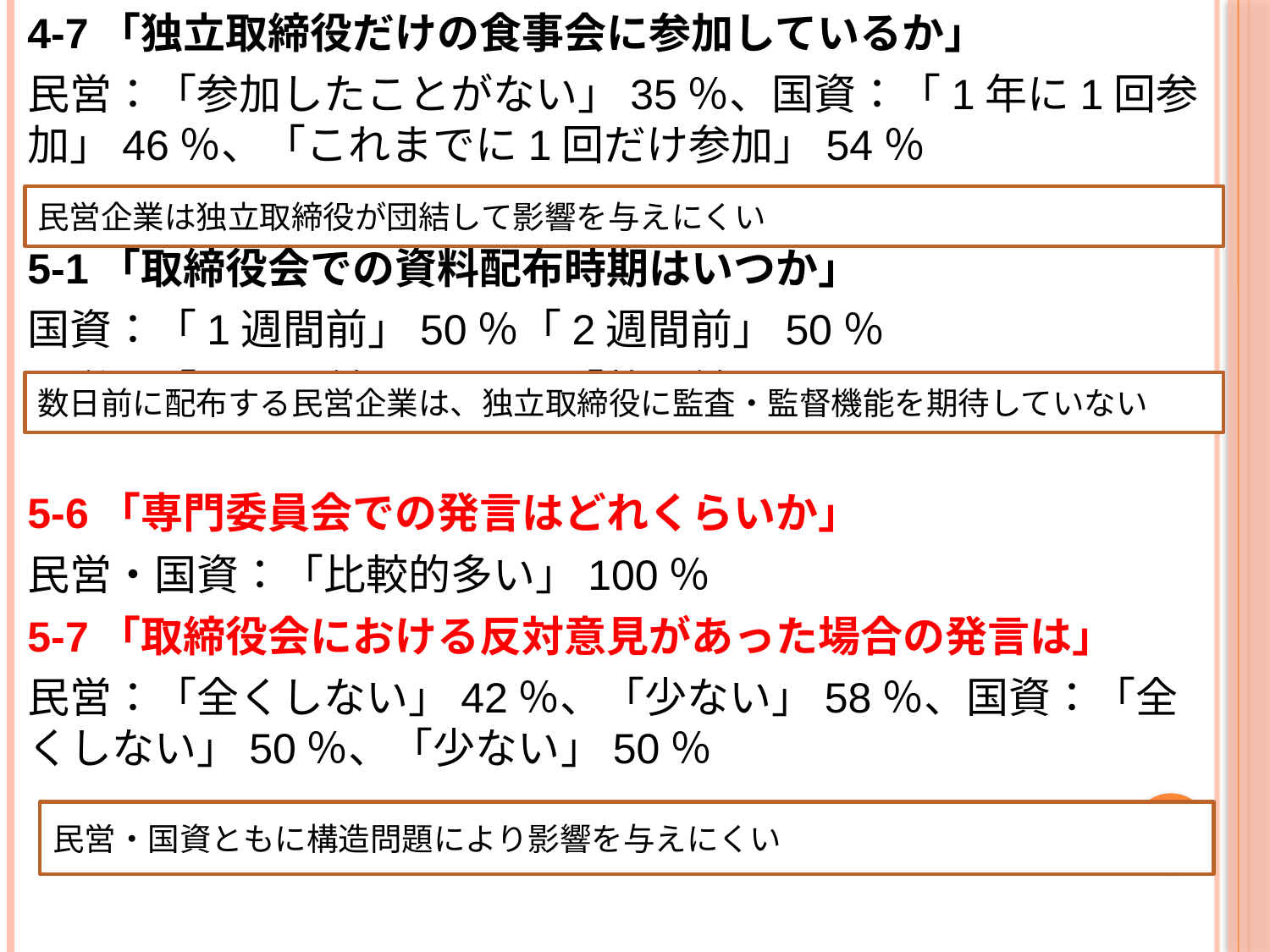

4‐7「独立取締役だけの食事会に参加しているか」
民営：「参加したことがない」35％、国資：「1年に1回参加」46％、「これまでに1回だけ参加」54％

5‐1「取締役会での資料配布時期はいつか」
国資：「1週間前」50％「2週間前」50％
民営：「1週間前」38％、「数日前」38％

5‐6「専門委員会での発言はどれくらいか」
民営・国資：「比較的多い」100％
5‐7「取締役会における反対意見があった場合の発言は」
民営：「全くしない」42％、「少ない」58％、国資：「全くしない」50％、「少ない」50％

民営企業は独立取締役が団結して影響を与えにくい環境
数日前に配布する民営企業は、独立取締役に監査・監督機能を期待していない
25
民営・国資ともに構造問題により影響を与えにくい